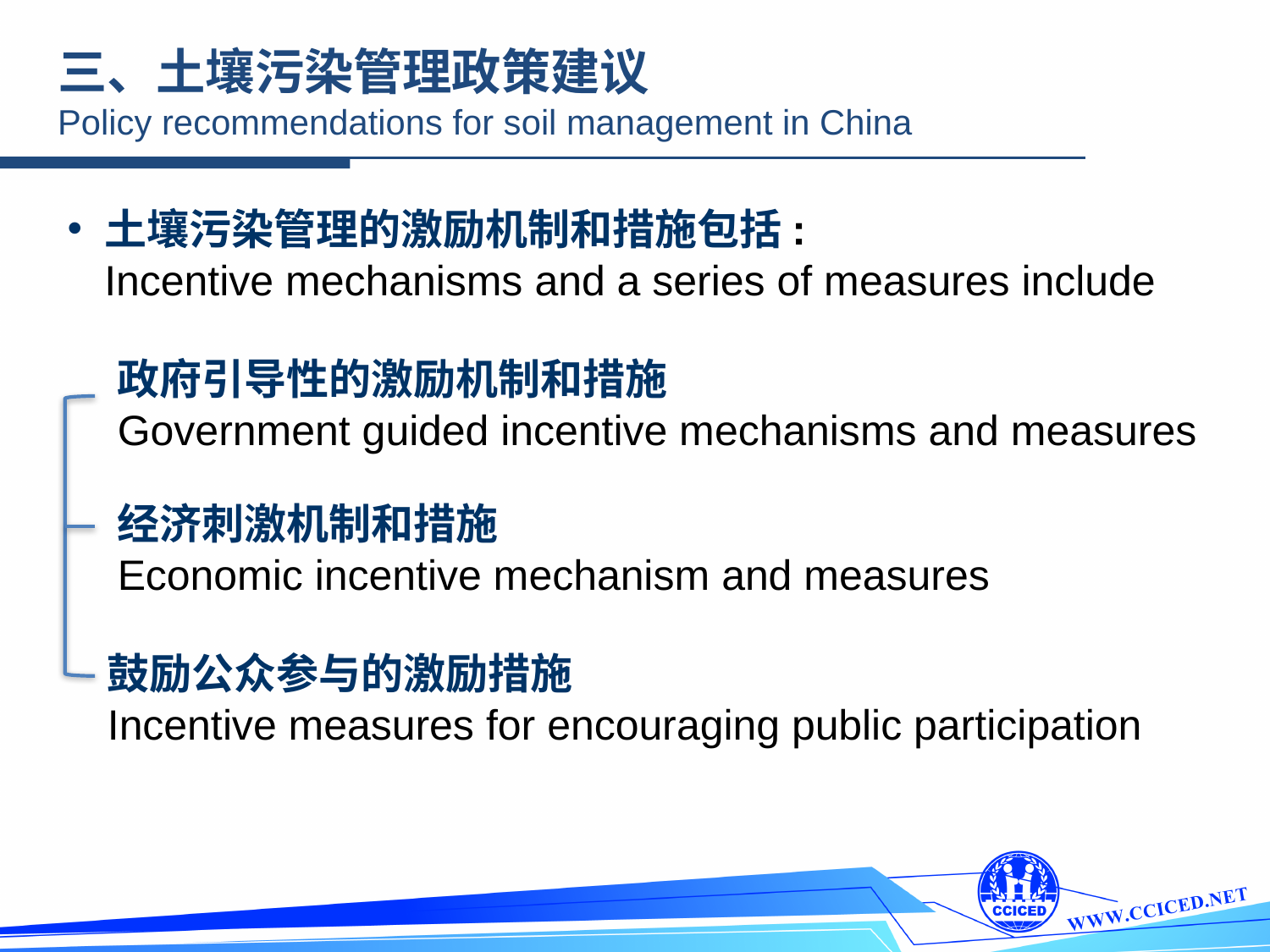

三、土壤污染管理政策建议
Policy recommendations for soil management in China
土壤污染管理的激励机制和措施包括:
Incentive mechanisms and a series of measures include
政府引导性的激励机制和措施
Government guided incentive mechanisms and measures

经济刺激机制和措施
Economic incentive mechanism and measures
鼓励公众参与的激励措施
Incentive measures for encouraging public participation